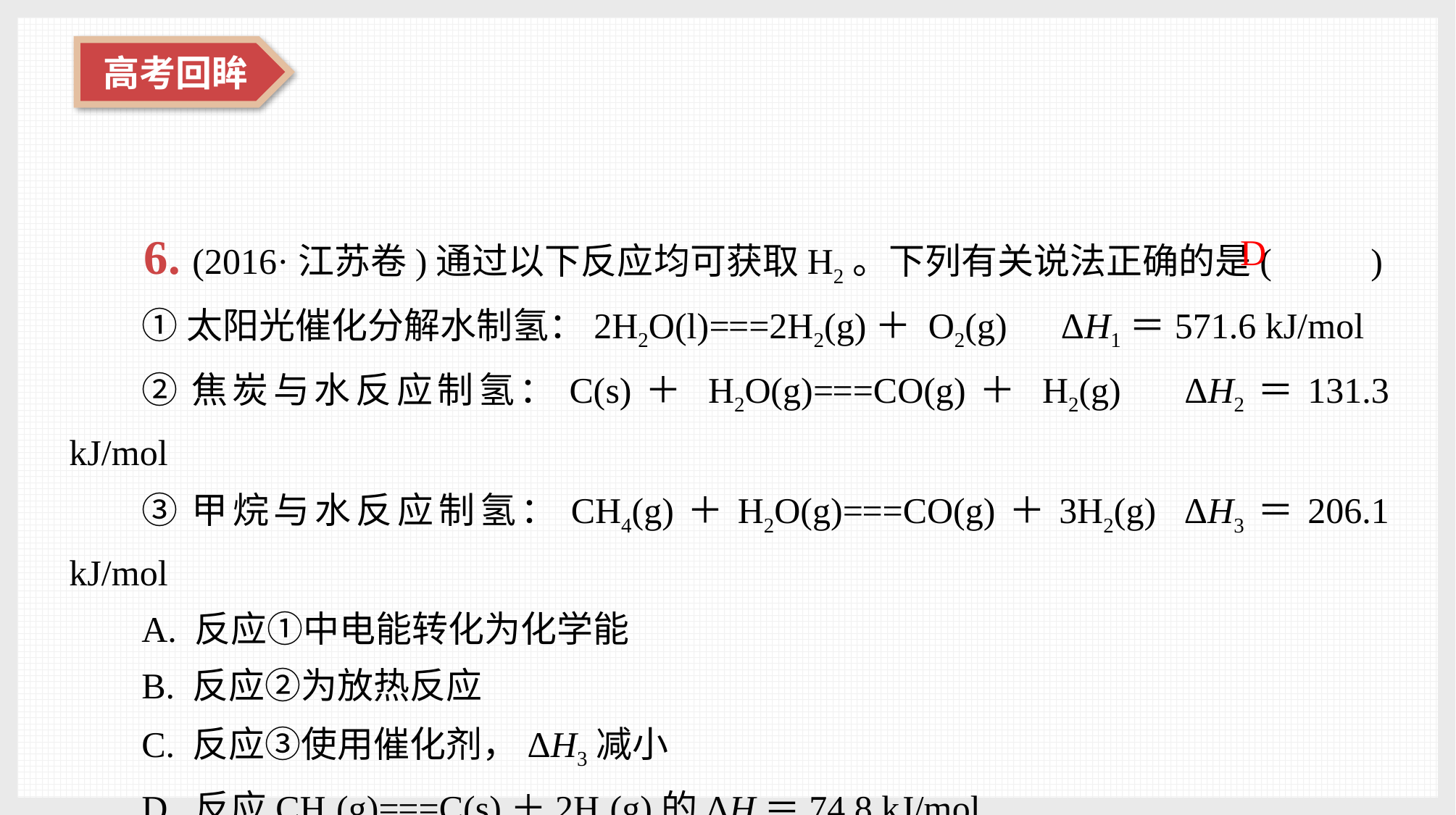

6. (2016·江苏卷)通过以下反应均可获取H2。下列有关说法正确的是( 　　)
①太阳光催化分解水制氢：2H2O(l)===2H2(g)＋ O2(g)　ΔH1＝571.6 kJ/mol
②焦炭与水反应制氢：C(s)＋ H2O(g)===CO(g)＋ H2(g)　ΔH2＝131.3 kJ/mol
③甲烷与水反应制氢：CH4(g)＋H2O(g)===CO(g)＋3H2(g)  ΔH3＝206.1 kJ/mol
A. 反应①中电能转化为化学能
B. 反应②为放热反应
C. 反应③使用催化剂，ΔH3减小
D. 反应CH4(g)===C(s)＋2H2(g)的ΔH＝74.8 kJ/mol
D